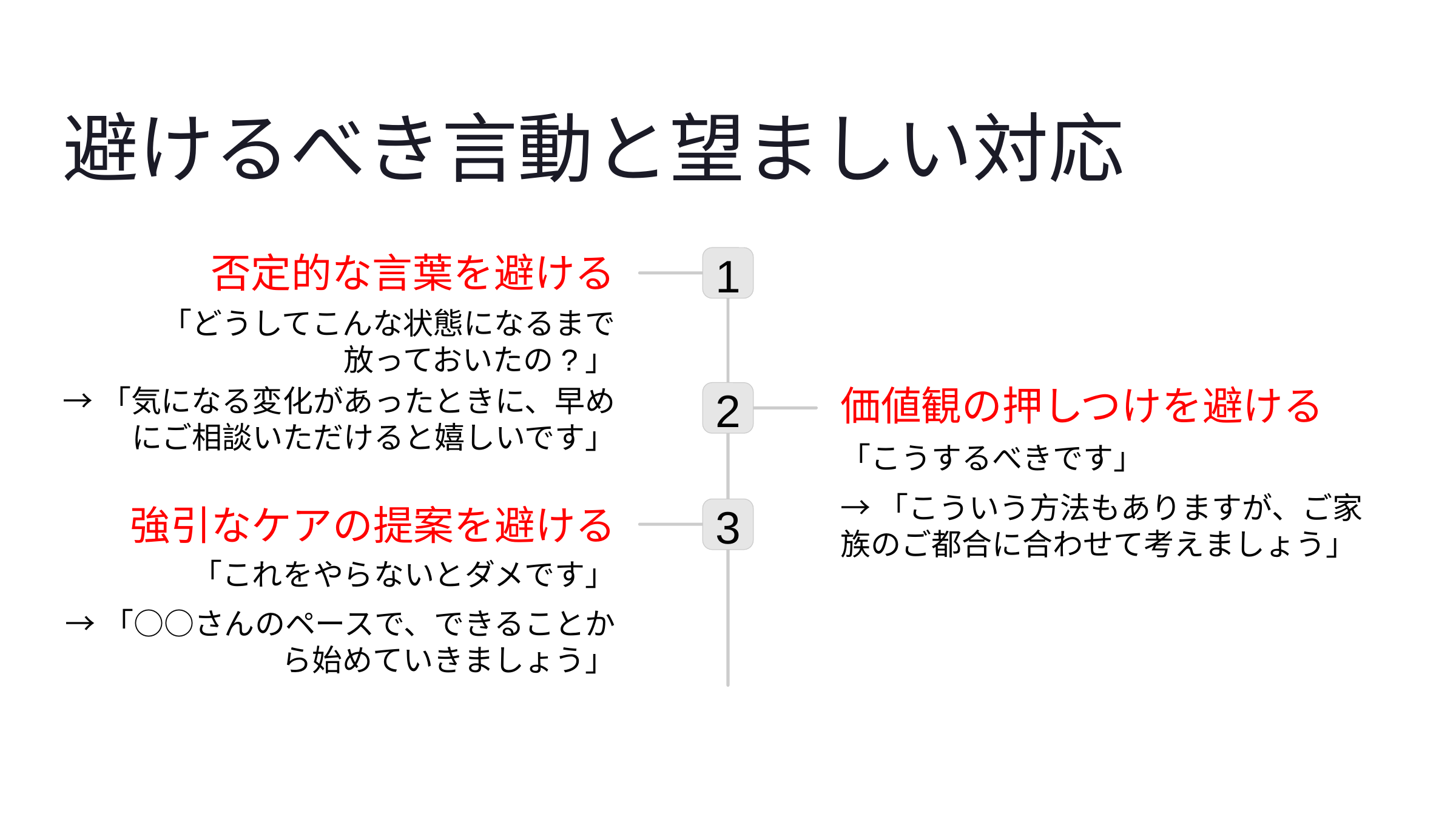

避けるべき言動と望ましい対応
1

否定的な言葉を避ける

「どうしてこんな状態になるまで
放っておいたの?」
価値観の押しつけを避ける
→「気になる変化があったときに、早めにご相談いただけると嬉しいです」
2

「こうするべきです」
→「こういう方法もありますが、ご家族のご都合に合わせて考えましょう」
3

強引なケアの提案を避ける

「これをやらないとダメです」
→「○○さんのペースで、できることから始めていきましょう」